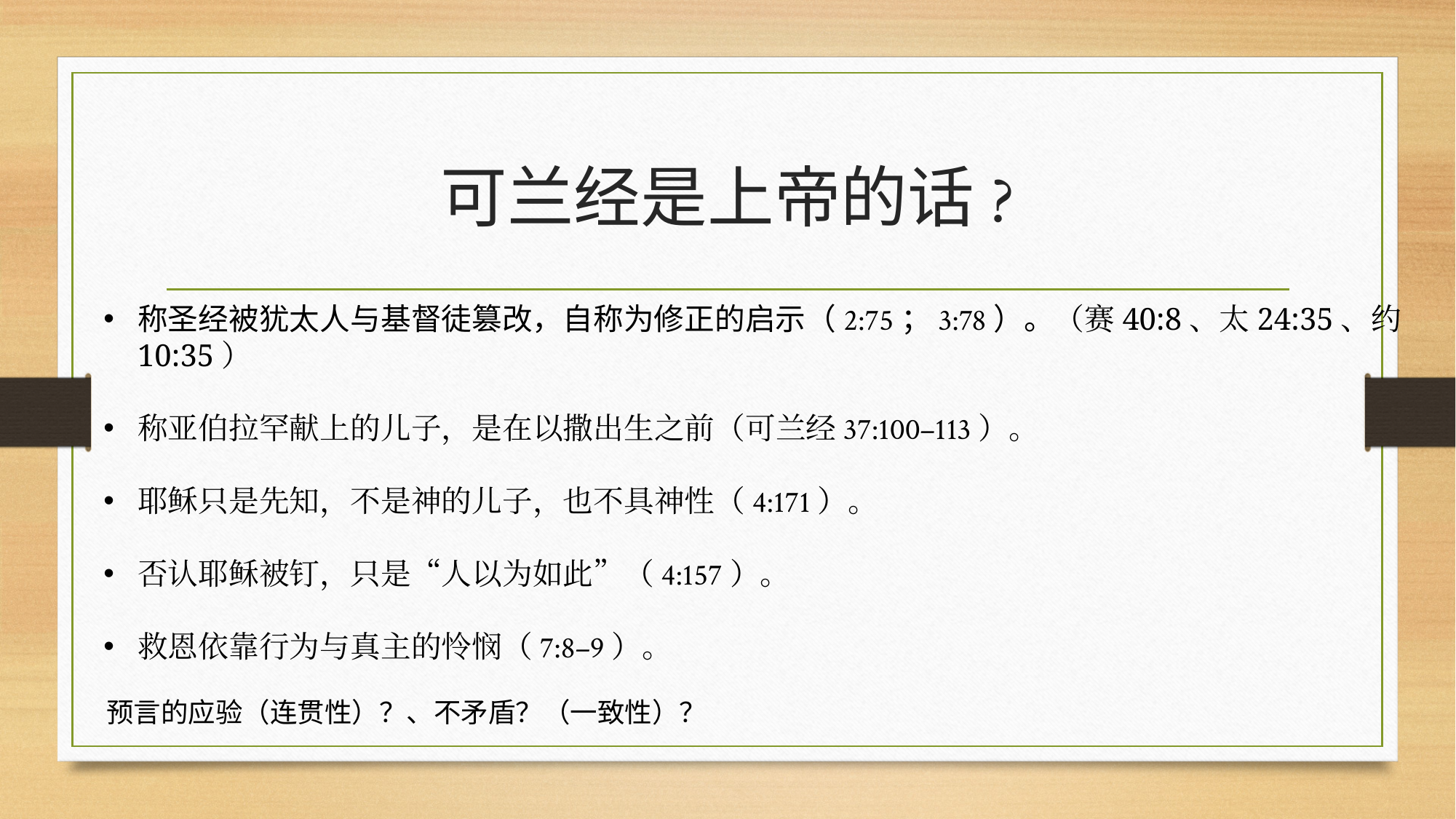

# 可兰经是上帝的话?
称圣经被犹太人与基督徒篡改，自称为修正的启示（2:75；3:78）。（赛40:8、太24:35、约10:35）

称亚伯拉罕献上的儿子，是在以撒出生之前（可兰经37:100–113）。

耶稣只是先知，不是神的儿子，也不具神性（4:171）。

否认耶稣被钉，只是“人以为如此”（4:157）。

救恩依靠行为与真主的怜悯（7:8–9）。

预言的应验（连贯性）？、不矛盾？（一致性）？